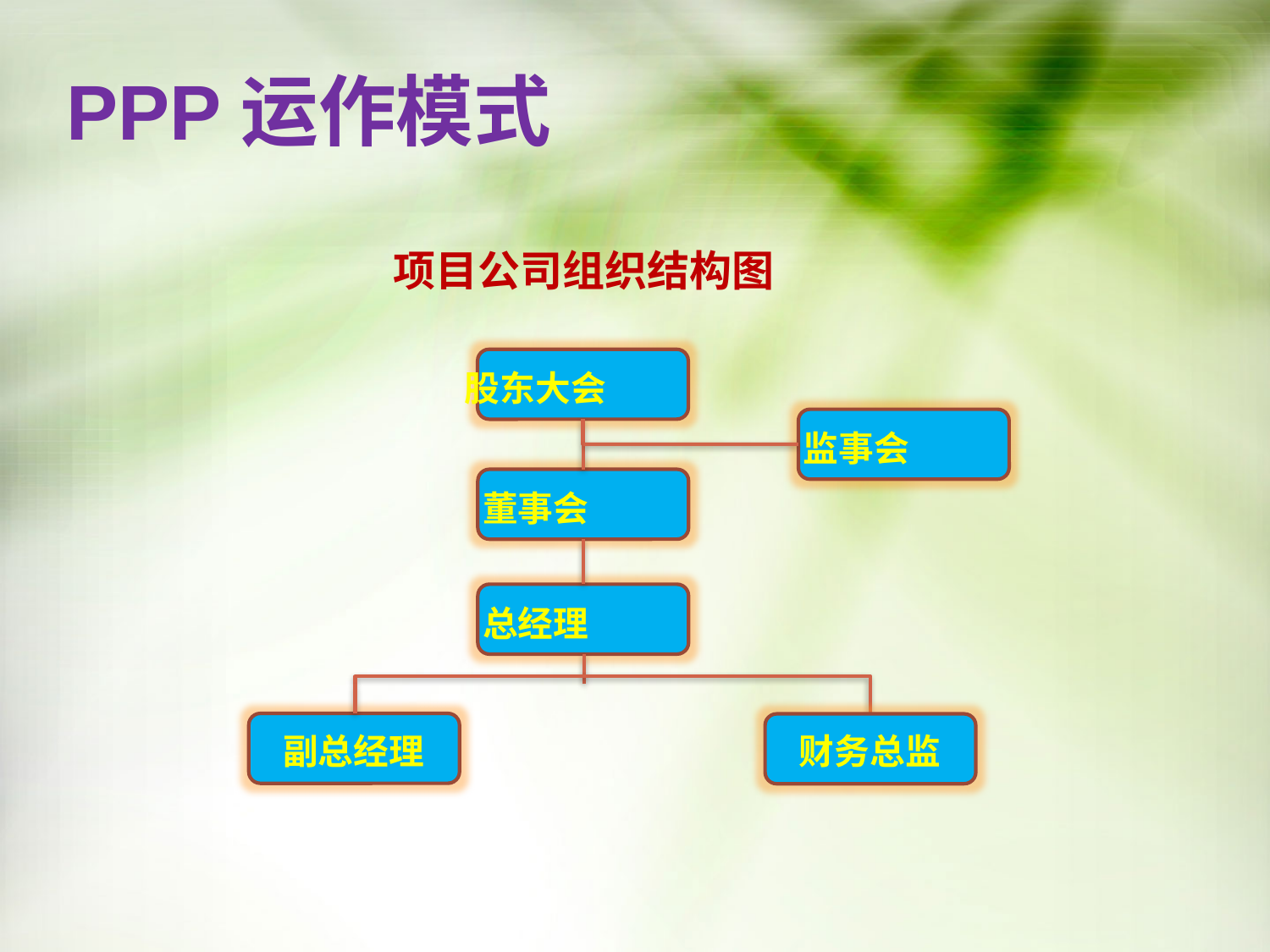

PPP运作模式
项目公司组织结构图

股东大会

监事会

董事会

总经理

副总经理
财务总监